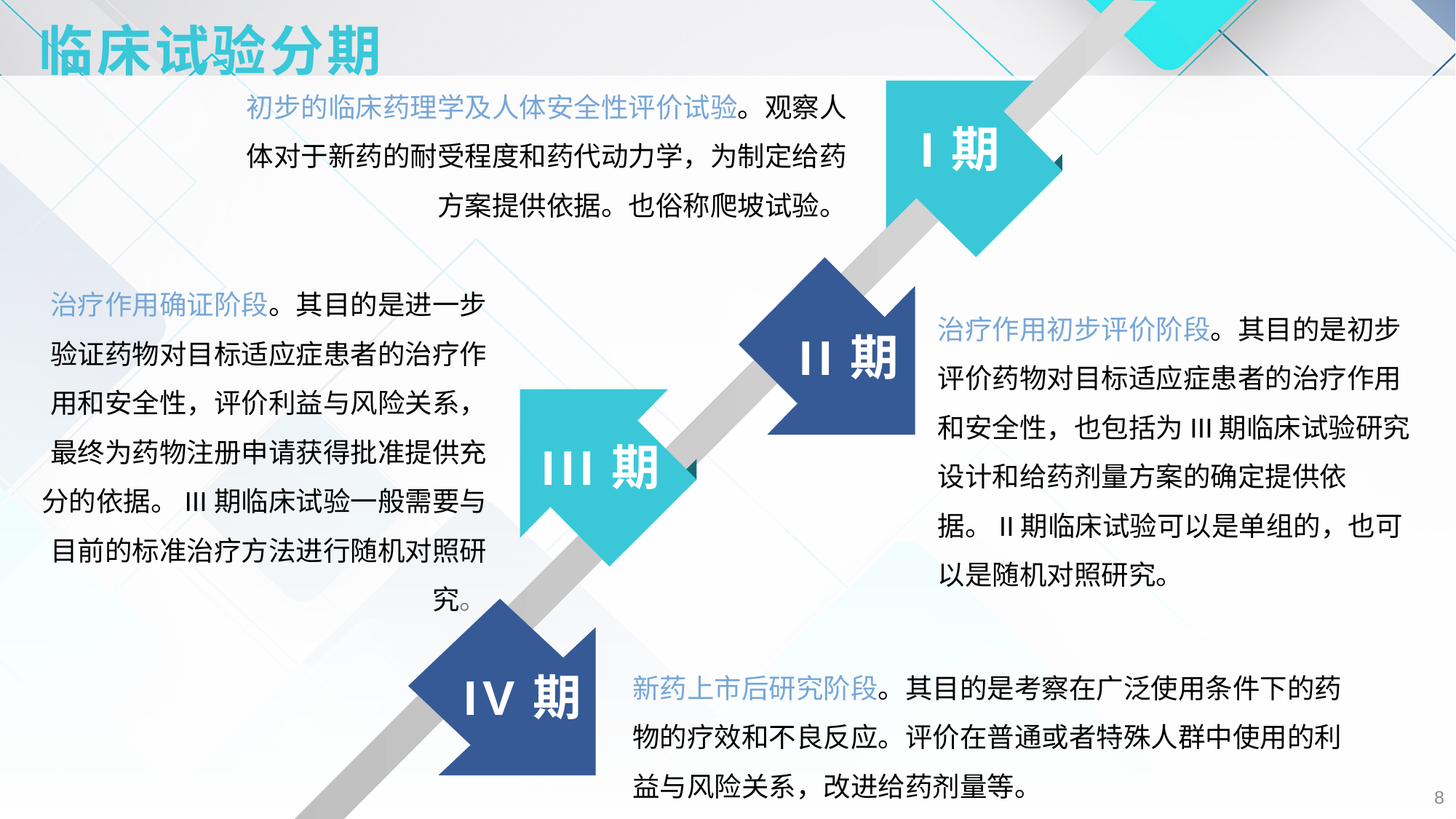

临床试验分期
初步的临床药理学及人体安全性评价试验。观察人体对于新药的耐受程度和药代动力学，为制定给药方案提供依据。也俗称爬坡试验。

I期

II期
治疗作用确证阶段。其目的是进一步验证药物对目标适应症患者的治疗作用和安全性，评价利益与风险关系，最终为药物注册申请获得批准提供充分的依据。III期临床试验一般需要与目前的标准治疗方法进行随机对照研究。

治疗作用初步评价阶段。其目的是初步评价药物对目标适应症患者的治疗作用和安全性，也包括为III期临床试验研究设计和给药剂量方案的确定提供依据。II期临床试验可以是单组的，也可以是随机对照研究。

III期

IV期
新药上市后研究阶段。其目的是考察在广泛使用条件下的药物的疗效和不良反应。评价在普通或者特殊人群中使用的利益与风险关系，改进给药剂量等。
8